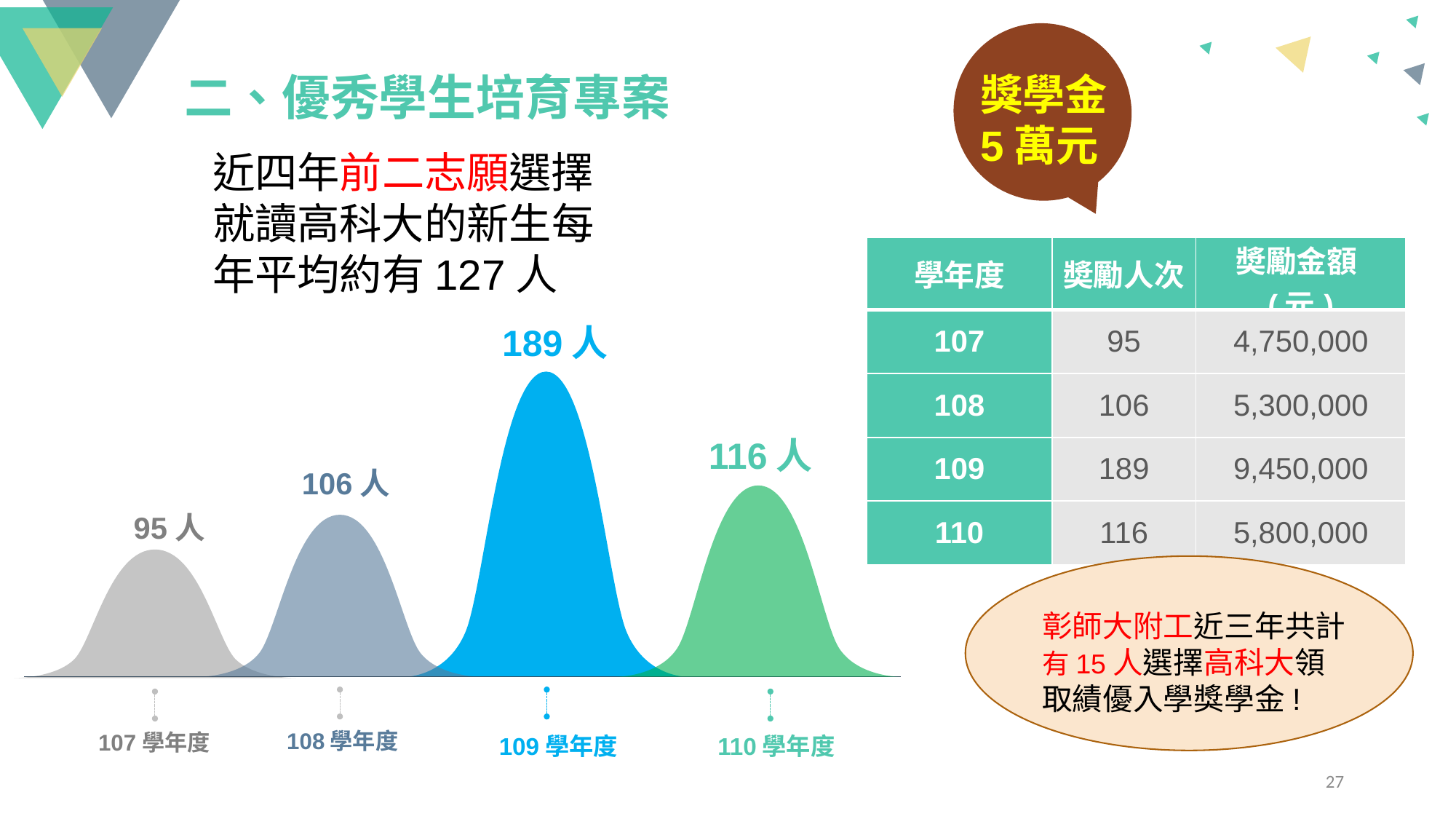

二、優秀學生培育專案

獎學金
5萬元
近四年前二志願選擇
就讀高科大的新生每
年平均約有127人
| 學年度 | 奬勵人次 | 奬勵金額(元) |
| --- | --- | --- |
| 107 | 95 | 4,750,000 |
| 108 | 106 | 5,300,000 |
| 109 | 189 | 9,450,000 |
| 110 | 116 | 5,800,000 |
189人

106人
95人

108學年度
107學年度
109學年度
116人

彰師大附工近三年共計
有15人選擇高科大領取績優入學獎學金!
110學年度
27